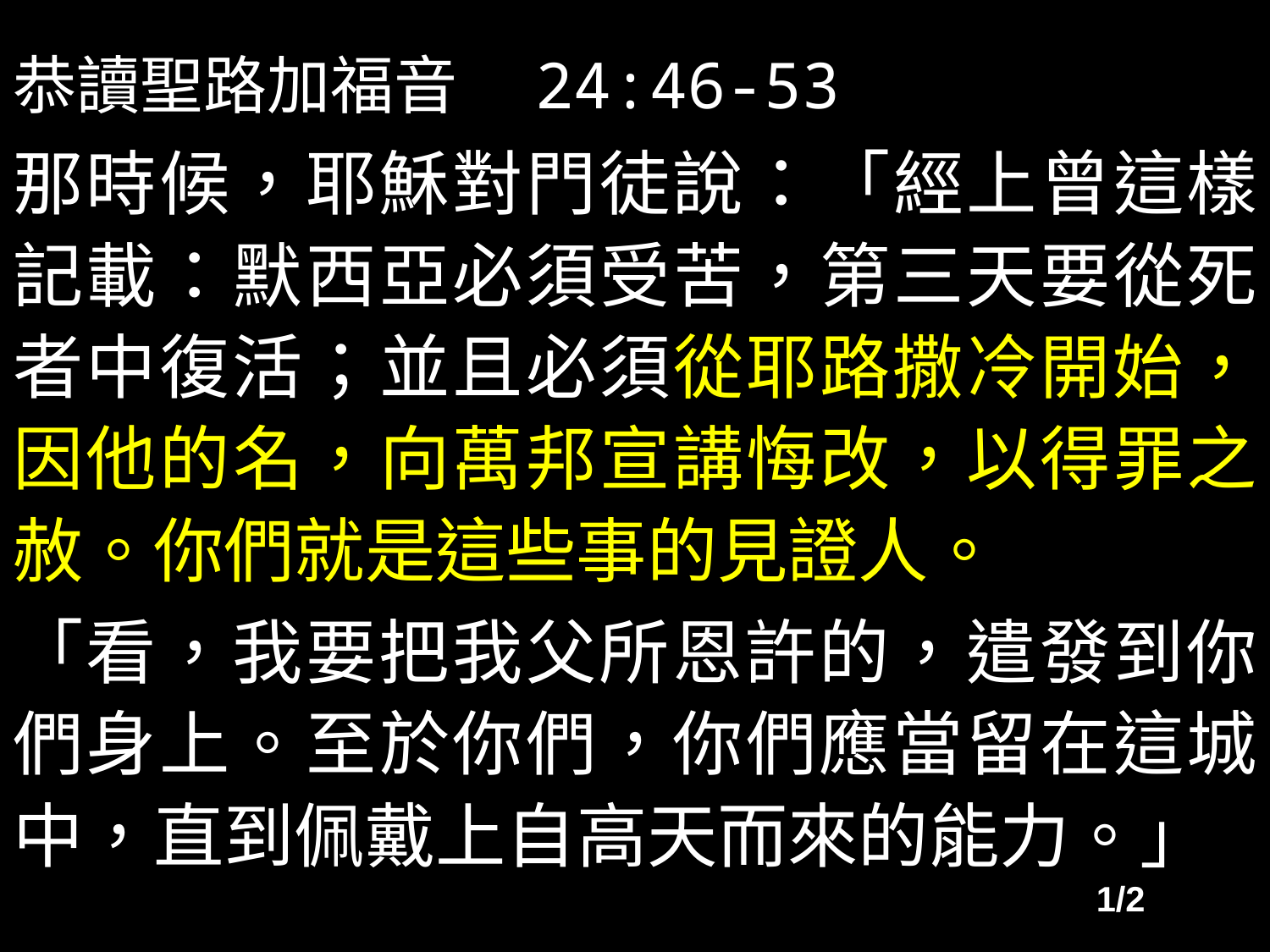

恭讀聖路加福音　24:46-53
那時候，耶穌對門徒說：「經上曾這樣記載：默西亞必須受苦，第三天要從死者中復活；並且必須從耶路撒冷開始，因他的名，向萬邦宣講悔改，以得罪之赦。你們就是這些事的見證人。
「看，我要把我父所恩許的，遣發到你們身上。至於你們，你們應當留在這城中，直到佩戴上自高天而來的能力。」
   1/2